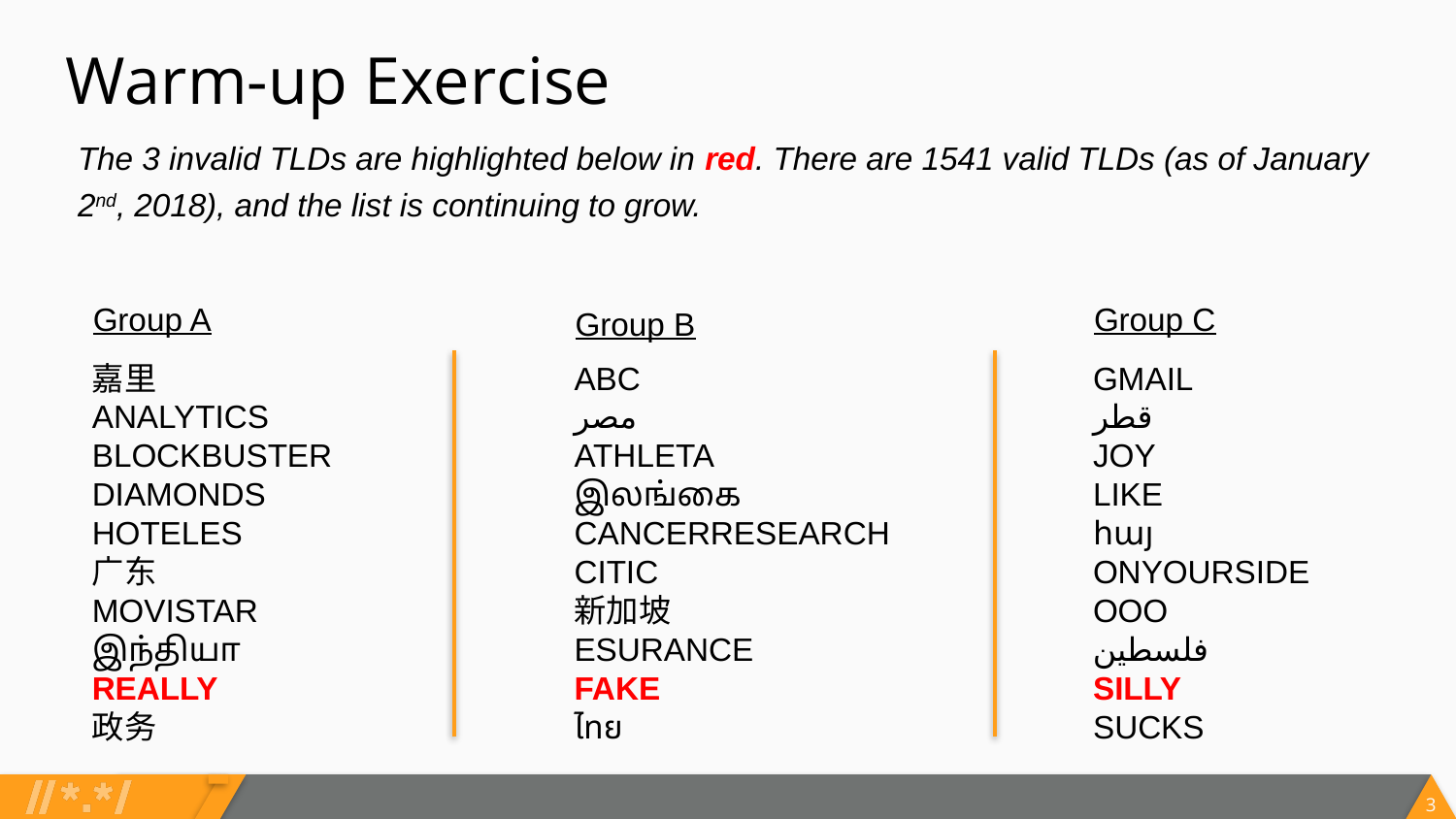

# Warm-up Exercise
The 3 invalid TLDs are highlighted below in red. There are 1541 valid TLDs (as of January 2nd, 2018), and the list is continuing to grow.
Group A
Group C
Group B
嘉里
ANALYTICS
BLOCKBUSTER
DIAMONDS
HOTELES
广东
MOVISTAR
இந்தியா
REALLY
政务
ABC
مصر
ATHLETA
இலங்கை
CANCERRESEARCH
CITIC
新加坡
ESURANCE
FAKE
ไทย
GMAIL
قطر
JOY
LIKE
հայ
ONYOURSIDE
OOO
فلسطين
SILLY
SUCKS